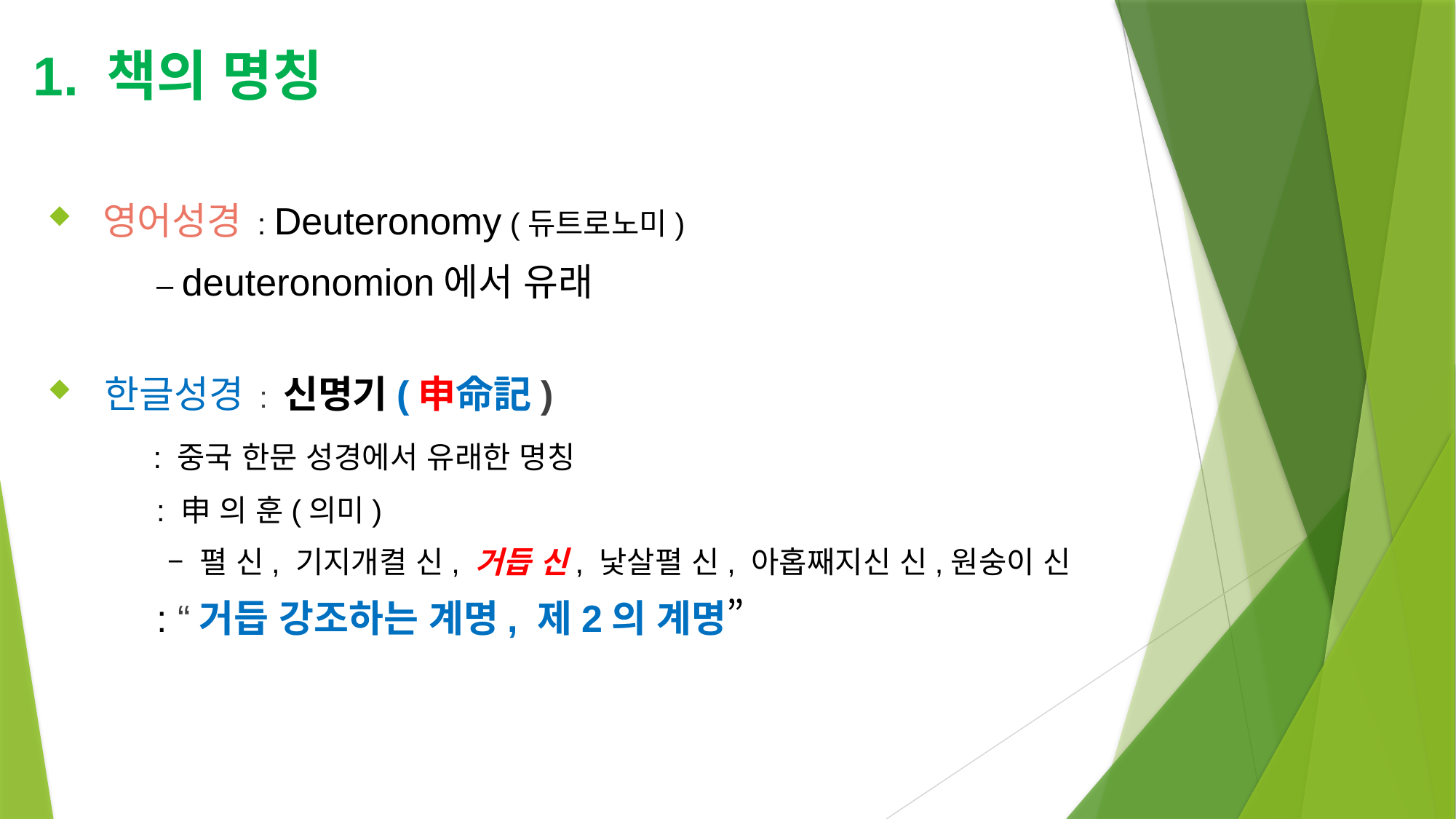

# 1. 책의 명칭
 영어성경 : Deuteronomy (듀트로노미)
             – deuteronomion에서 유래

 한글성경 : 신명기(申命記)
          : 중국 한문 성경에서 유래한 명칭
             : 申 의 훈(의미)
              – 펼 신, 기지개켤 신, 거듭 신, 낯살펼 신, 아홉째지신 신,원숭이 신
             : “거듭 강조하는 계명, 제2의 계명”